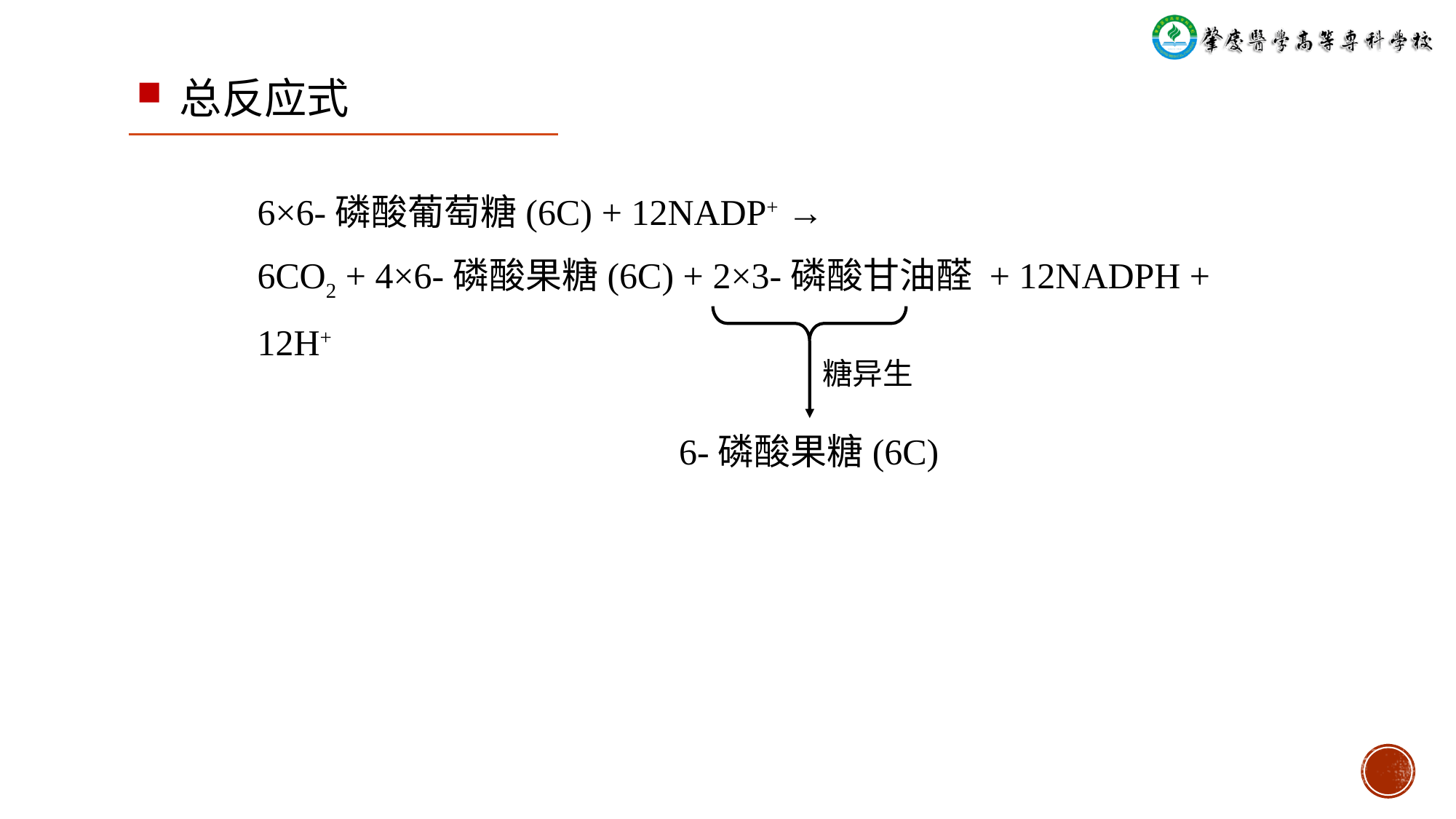

总反应式
6×6-磷酸葡萄糖(6C) + 12NADP+ →
6CO2 + 4×6-磷酸果糖(6C) + 2×3-磷酸甘油醛 + 12NADPH + 12H+

糖异生
6-磷酸果糖(6C)